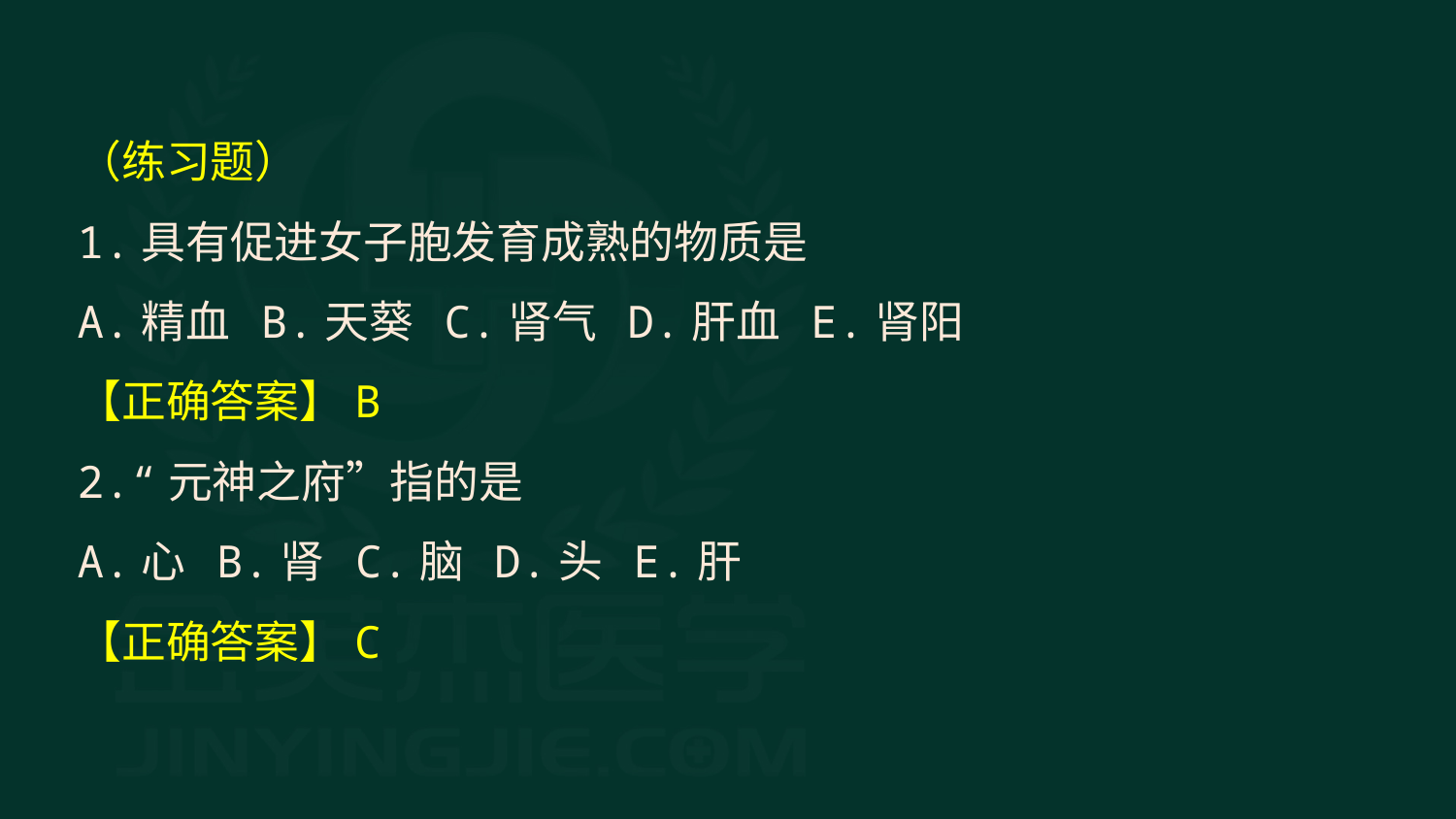

（练习题）
1.具有促进女子胞发育成熟的物质是
A.精血  B.天葵  C.肾气  D.肝血  E.肾阳
【正确答案】B
2.“元神之府”指的是
A.心  B.肾  C.脑  D.头  E.肝
【正确答案】C